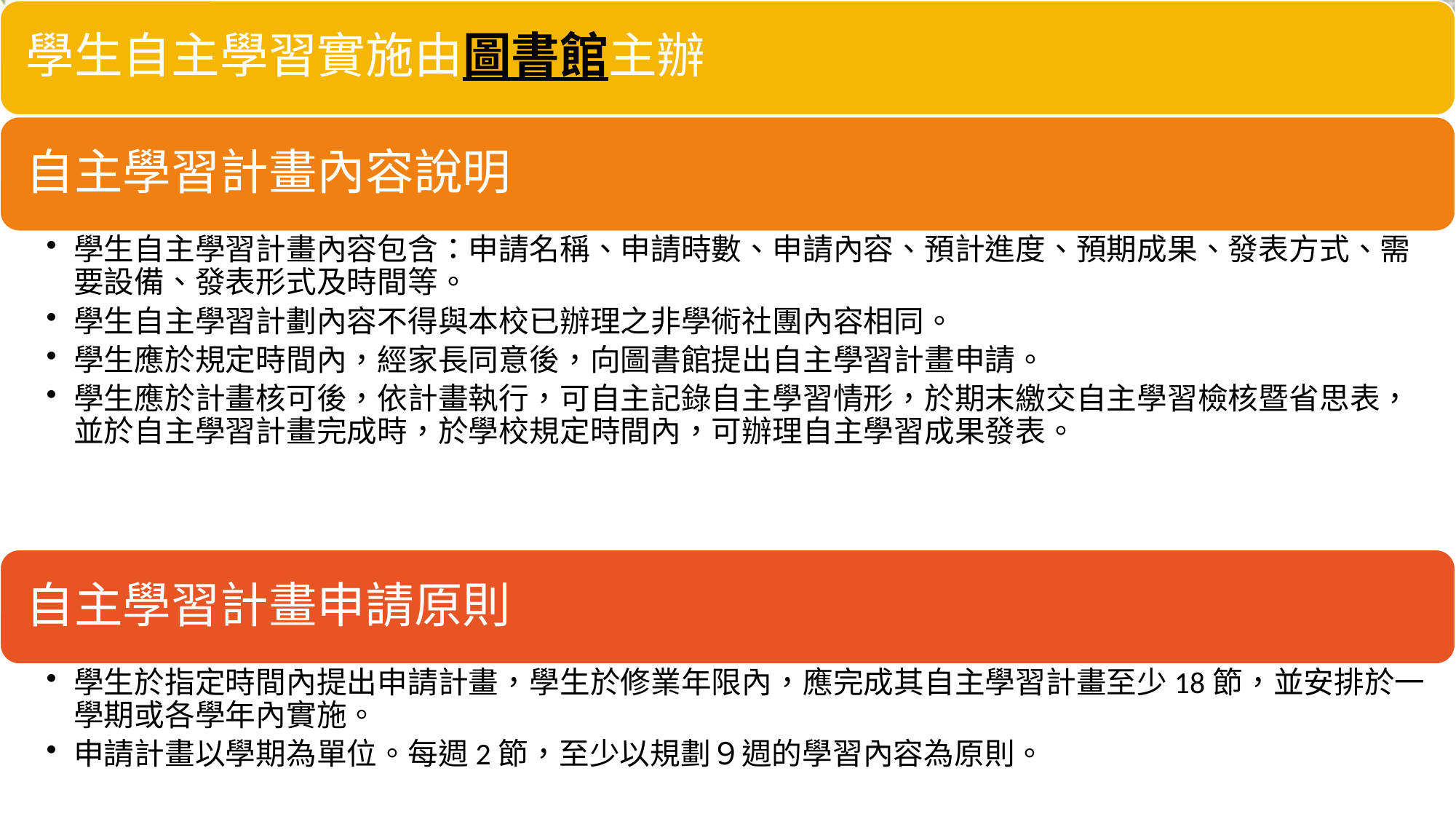

學生自主學習實施由圖書館主辦
自主學習計畫內容說明
學生自主學習計畫內容包含：申請名稱、申請時數、申請內容、預計進度、預期成果、發表方式、需要設備、發表形式及時間等。
學生自主學習計劃內容不得與本校已辦理之非學術社團內容相同。
學生應於規定時間內，經家長同意後，向圖書館提出自主學習計畫申請。
學生應於計畫核可後，依計畫執行，可自主記錄自主學習情形，於期末繳交自主學習檢核暨省思表，並於自主學習計畫完成時，於學校規定時間內，可辦理自主學習成果發表。
自主學習計畫申請原則
學生於指定時間內提出申請計畫，學生於修業年限內，應完成其自主學習計畫至少18節，並安排於一學期或各學年內實施。
申請計畫以學期為單位。每週2節，至少以規劃９週的學習內容為原則。